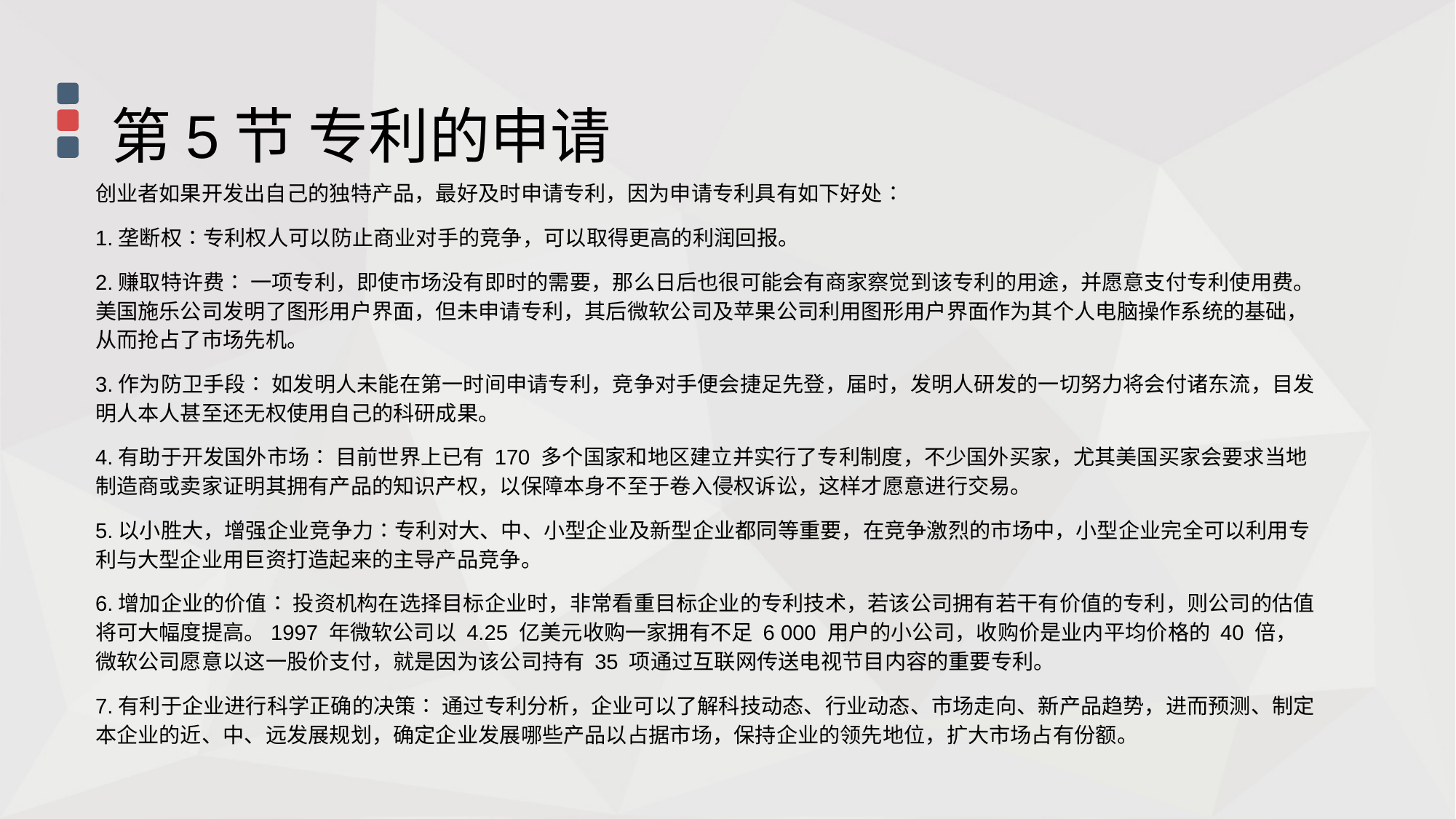

第5节 专利的申请
创业者如果开发出自己的独特产品，最好及时申请专利，因为申请专利具有如下好处∶
1.垄断权∶专利权人可以防止商业对手的竞争，可以取得更高的利润回报。
2.赚取特许费∶ 一项专利，即使市场没有即时的需要，那么日后也很可能会有商家察觉到该专利的用途，并愿意支付专利使用费。美国施乐公司发明了图形用户界面，但未申请专利，其后微软公司及苹果公司利用图形用户界面作为其个人电脑操作系统的基础，从而抢占了市场先机。
3.作为防卫手段∶ 如发明人未能在第一时间申请专利，竞争对手便会捷足先登，届时，发明人研发的一切努力将会付诸东流，目发明人本人甚至还无权使用自己的科研成果。
4.有助于开发国外市场∶ 目前世界上已有 170 多个国家和地区建立并实行了专利制度，不少国外买家，尤其美国买家会要求当地制造商或卖家证明其拥有产品的知识产权，以保障本身不至于卷入侵权诉讼，这样才愿意进行交易。
5.以小胜大，增强企业竞争力∶专利对大、中、小型企业及新型企业都同等重要，在竞争激烈的市场中，小型企业完全可以利用专利与大型企业用巨资打造起来的主导产品竞争。
6.增加企业的价值∶ 投资机构在选择目标企业时，非常看重目标企业的专利技术，若该公司拥有若干有价值的专利，则公司的估值将可大幅度提高。1997 年微软公司以 4.25 亿美元收购一家拥有不足 6 000 用户的小公司，收购价是业内平均价格的 40 倍，微软公司愿意以这一股价支付，就是因为该公司持有 35 项通过互联网传送电视节目内容的重要专利。
7.有利于企业进行科学正确的决策∶ 通过专利分析，企业可以了解科技动态、行业动态、市场走向、新产品趋势，进而预测、制定本企业的近、中、远发展规划，确定企业发展哪些产品以占据市场，保持企业的领先地位，扩大市场占有份额。